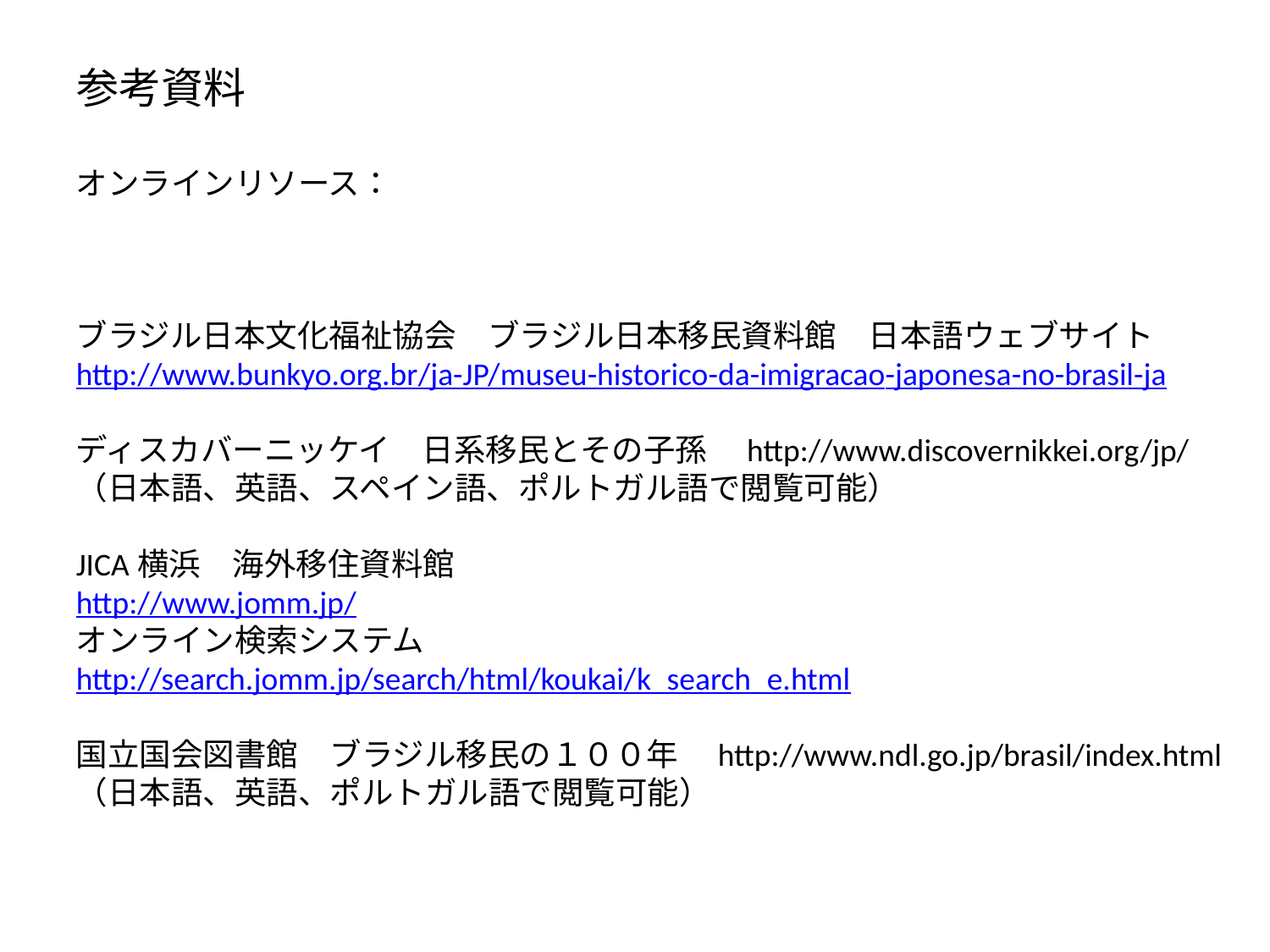

# 参考資料

オンラインリソース：

ブラジル日本文化福祉協会　ブラジル日本移民資料館　日本語ウェブサイト
http://www.bunkyo.org.br/ja-JP/museu-historico-da-imigracao-japonesa-no-brasil-ja

ディスカバーニッケイ　日系移民とその子孫　http://www.discovernikkei.org/jp/
（日本語、英語、スペイン語、ポルトガル語で閲覧可能）

JICA横浜　海外移住資料館
http://www.jomm.jp/
オンライン検索システム
http://search.jomm.jp/search/html/koukai/k_search_e.html

国立国会図書館　ブラジル移民の１００年　http://www.ndl.go.jp/brasil/index.html
（日本語、英語、ポルトガル語で閲覧可能）